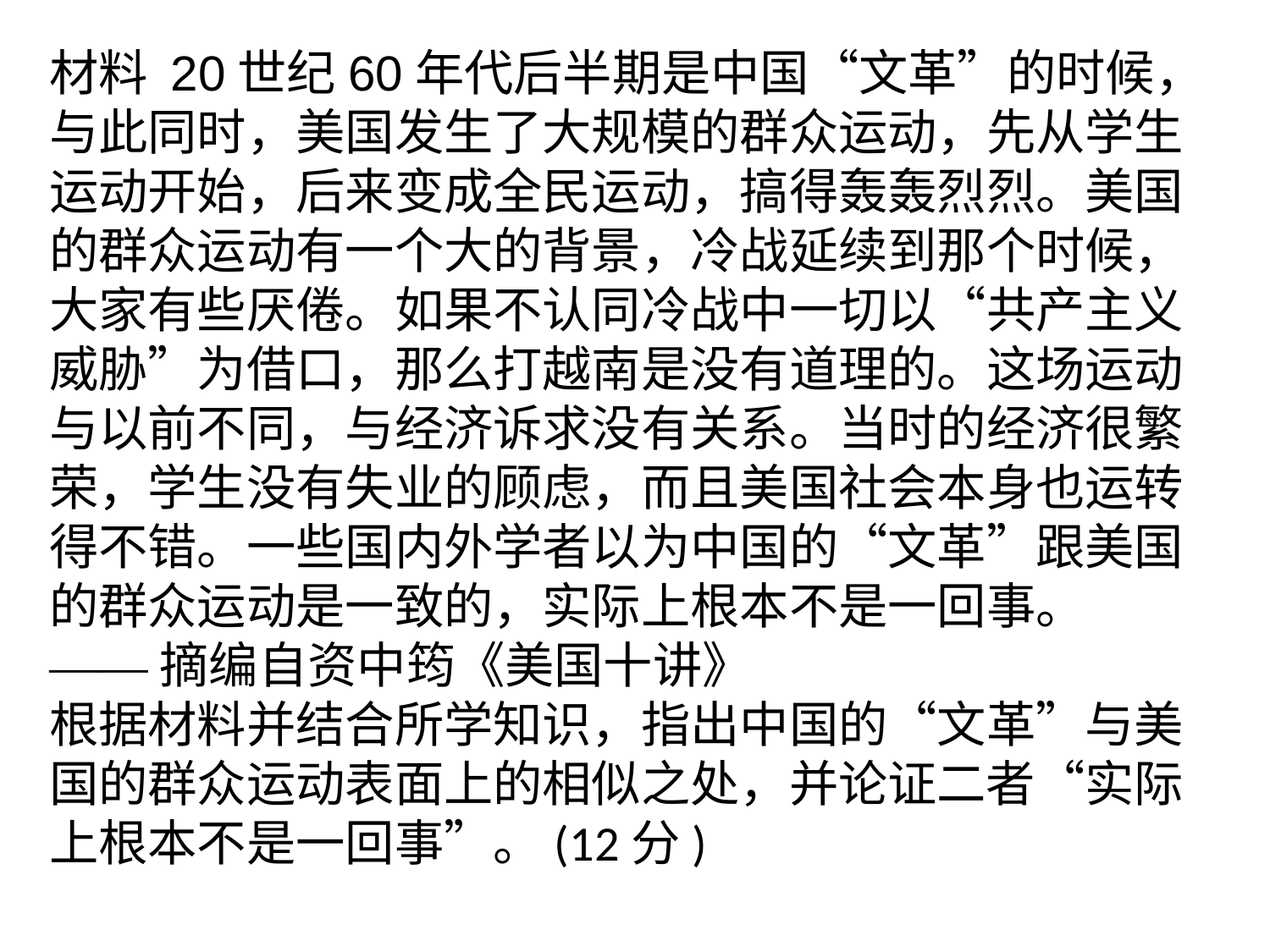

材料 20世纪60年代后半期是中国“文革”的时候，与此同时，美国发生了大规模的群众运动，先从学生运动开始，后来变成全民运动，搞得轰轰烈烈。美国的群众运动有一个大的背景，冷战延续到那个时候，大家有些厌倦。如果不认同冷战中一切以“共产主义威胁”为借口，那么打越南是没有道理的。这场运动与以前不同，与经济诉求没有关系。当时的经济很繁荣，学生没有失业的顾虑，而且美国社会本身也运转得不错。一些国内外学者以为中国的“文革”跟美国的群众运动是一致的，实际上根本不是一回事。
——摘编自资中筠《美国十讲》
根据材料并结合所学知识，指出中国的“文革”与美国的群众运动表面上的相似之处，并论证二者“实际上根本不是一回事”。(12分)